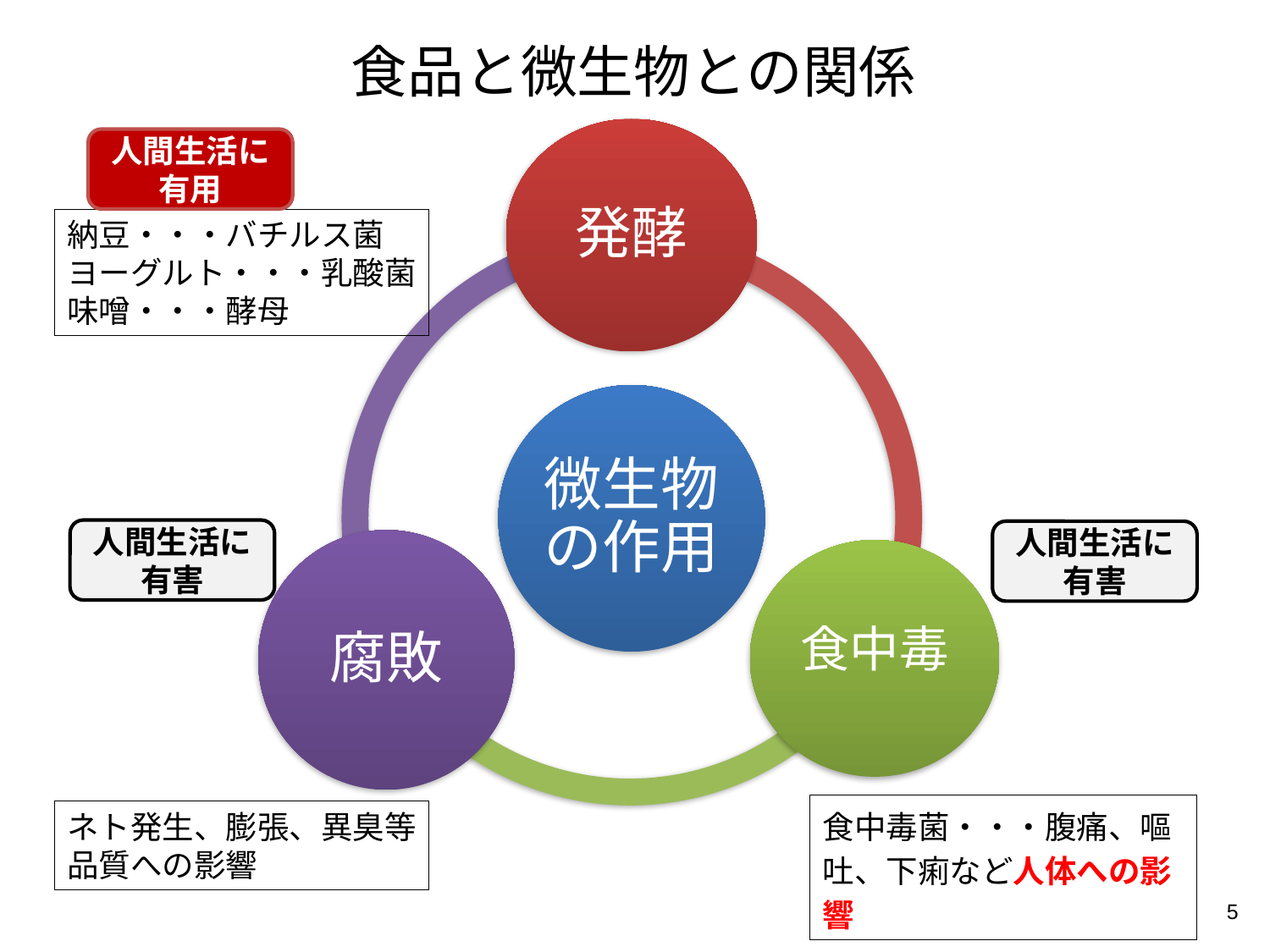

# 食品と微生物との関係
人間生活に有用
微生物の作用
発酵
食中毒
腐敗
納豆・・・バチルス菌
ヨーグルト・・・乳酸菌
味噌・・・酵母
人間生活に有害
人間生活に有害
食中毒菌・・・腹痛、嘔吐、下痢など人体への影響
ネト発生、膨張、異臭等
品質への影響
5